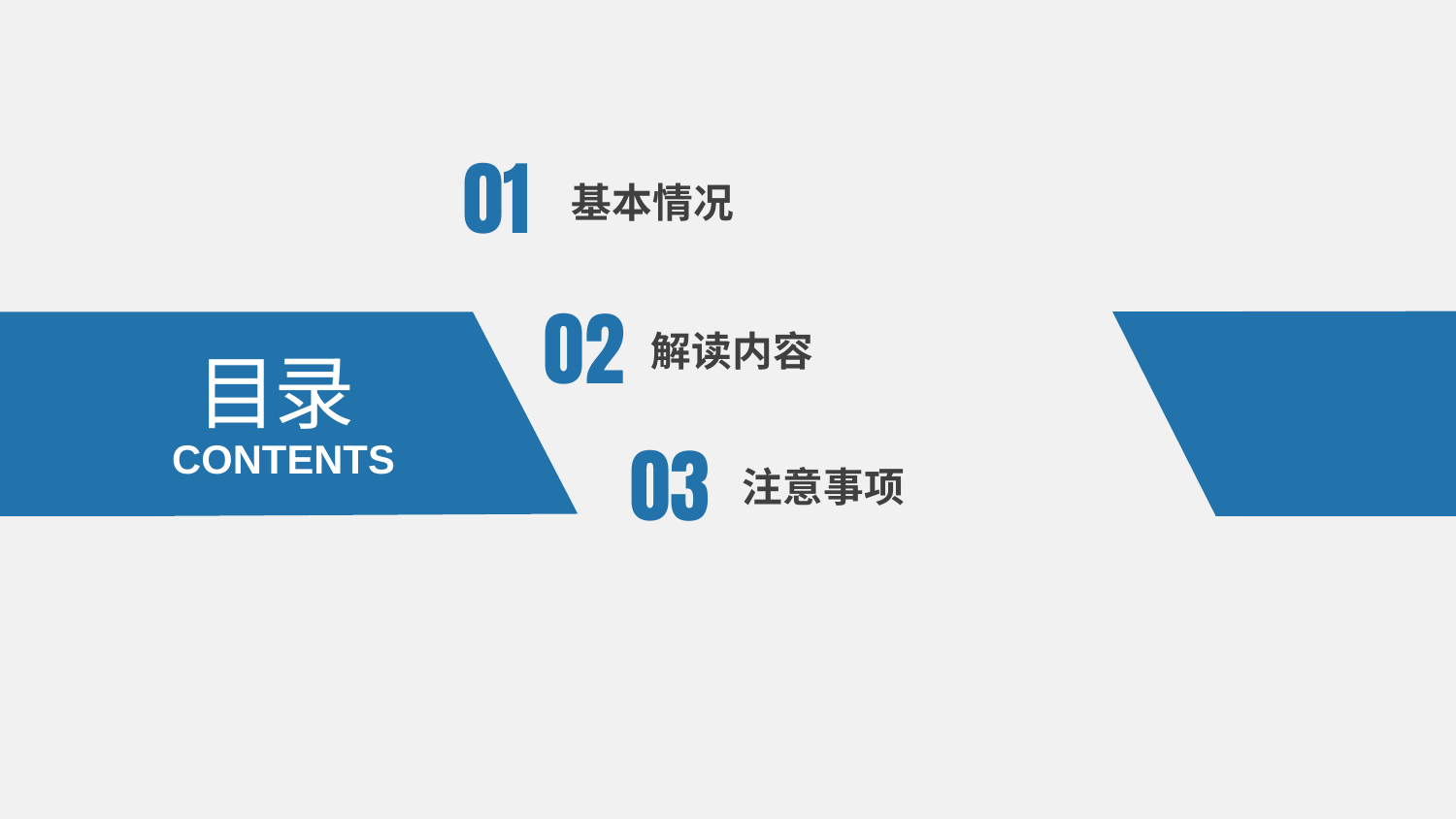

01
基本情况
02

解读内容
目录
CONTENTS
03
注意事项